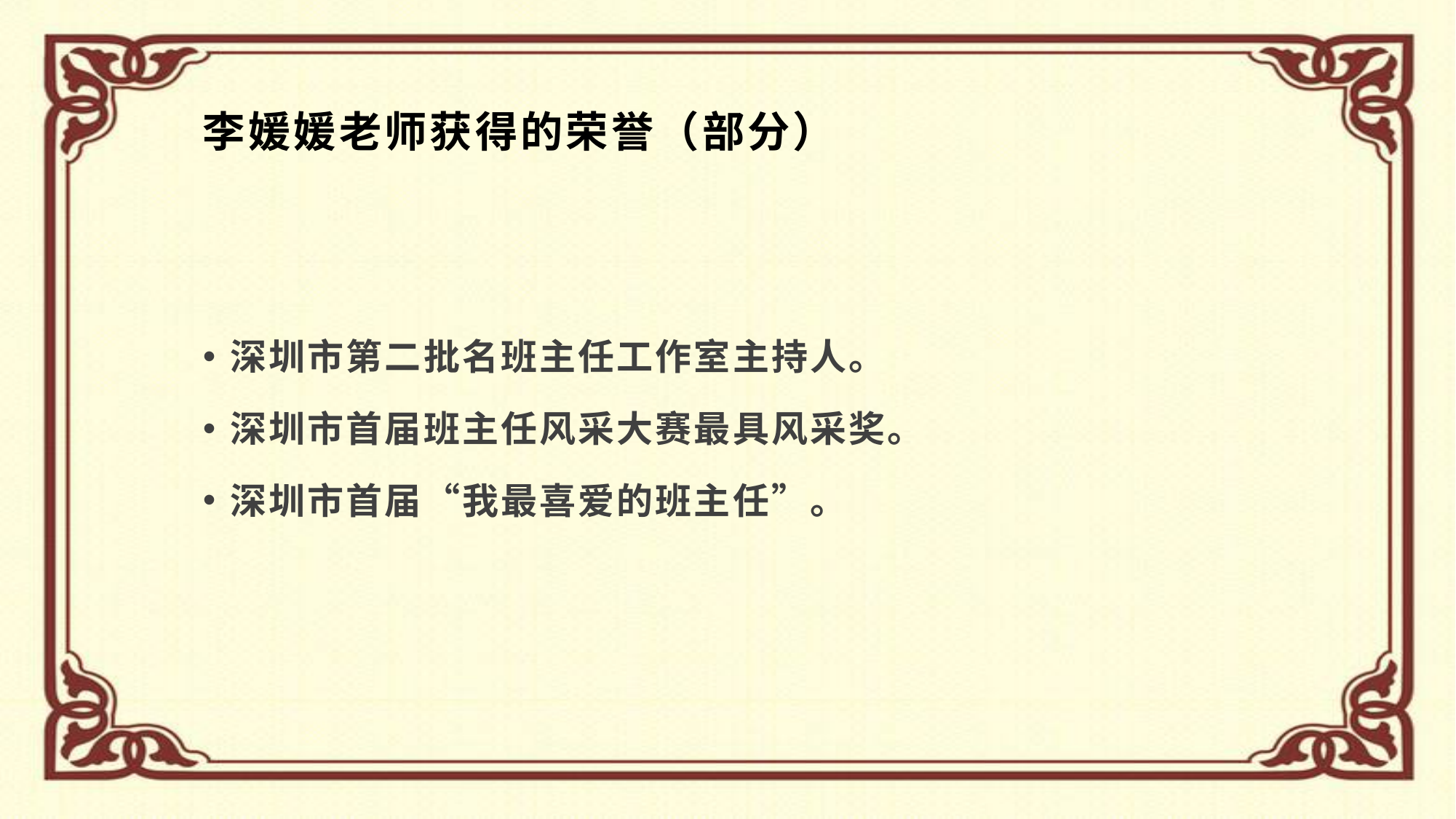

# 李媛媛老师获得的荣誉（部分）
深圳市第二批名班主任工作室主持人。
深圳市首届班主任风采大赛最具风采奖。
深圳市首届“我最喜爱的班主任”。